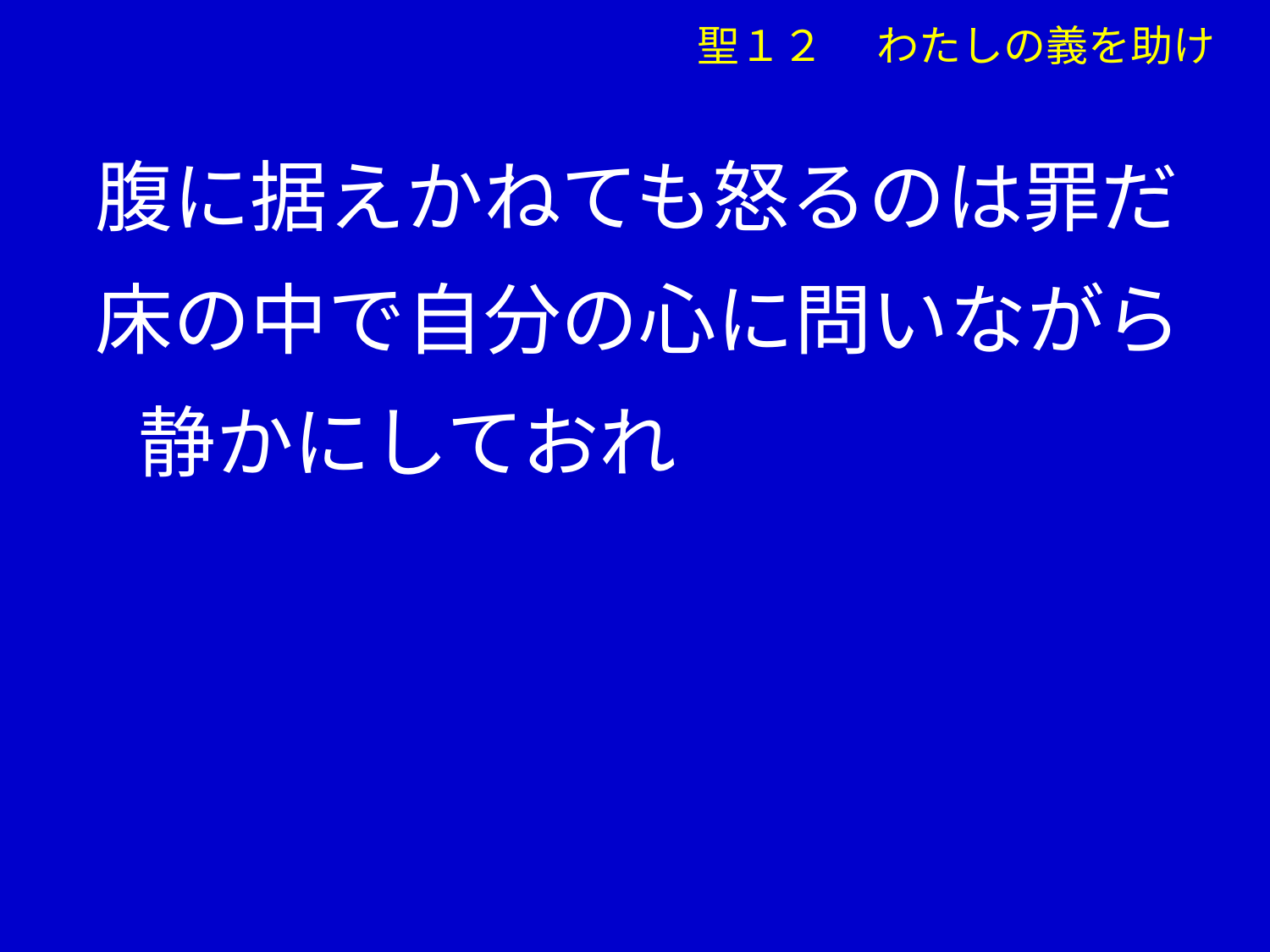

聖１２　 わたしの義を助け
   腹に据えかねても怒るのは罪だ
   床の中で自分の心に問いながら
 　静かにしておれ